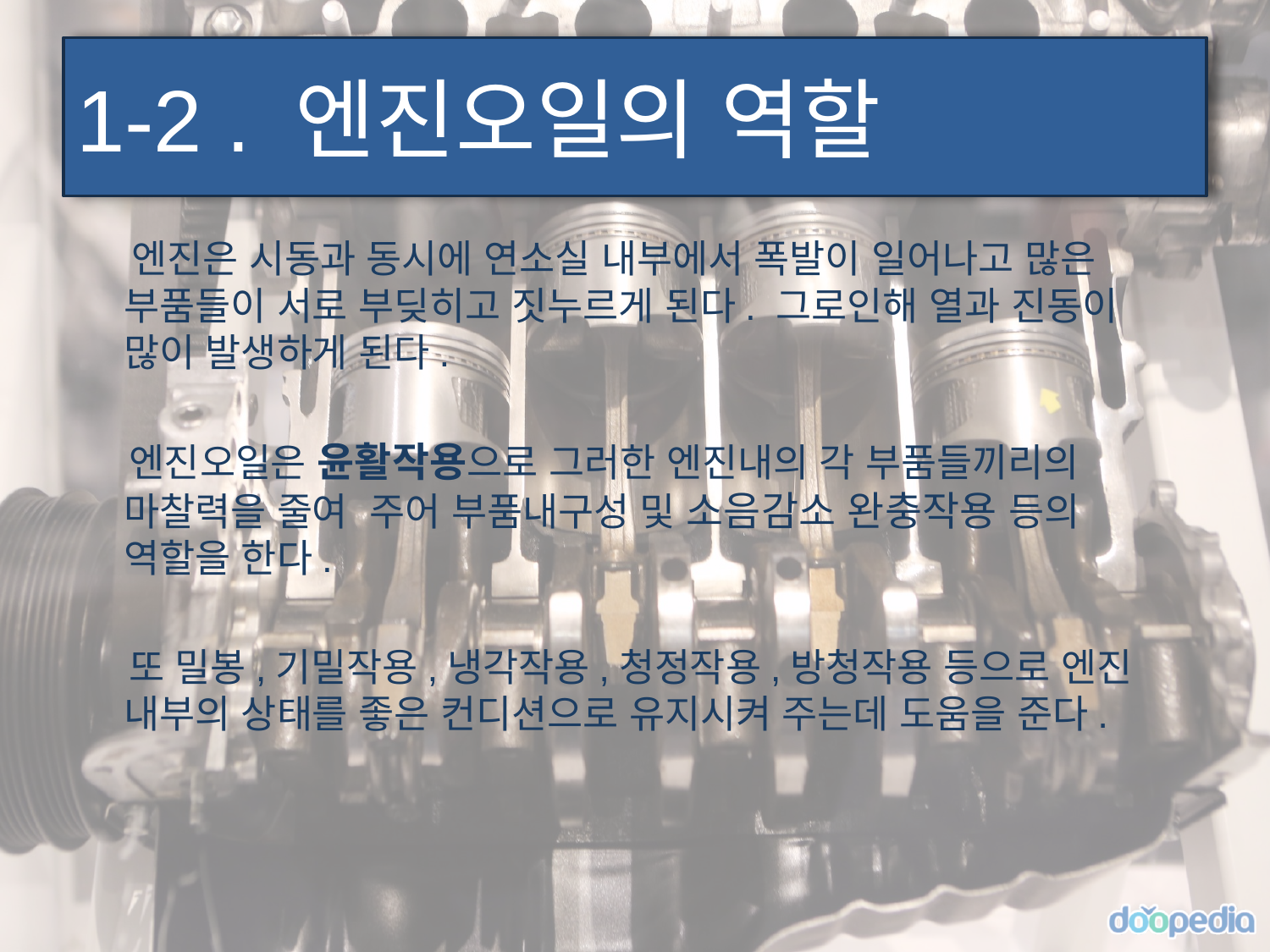

# 1-2 . 엔진오일의 역할
    엔진은 시동과 동시에 연소실 내부에서 폭발이 일어나고 많은 부품들이 서로 부딪히고 짓누르게 된다. 그로인해 열과 진동이 많이 발생하게 된다.

    엔진오일은 윤활작용으로 그러한 엔진내의 각 부품들끼리의 마찰력을 줄여  주어 부품내구성 및 소음감소 완충작용 등의 역할을 한다.

    또 밀봉,기밀작용,냉각작용,청정작용,방청작용 등으로 엔진 내부의 상태를 좋은 컨디션으로 유지시켜 주는데 도움을 준다.